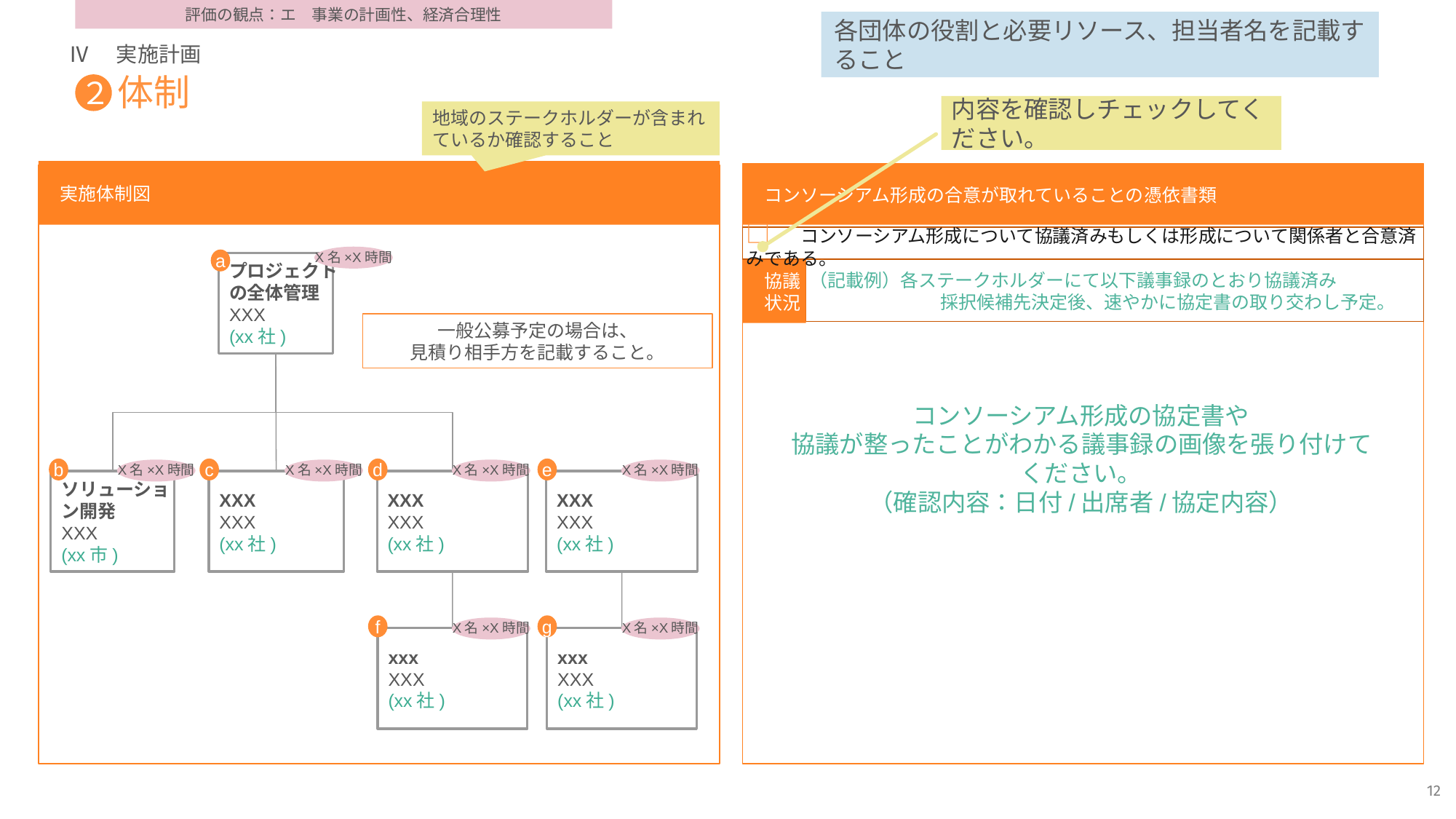

評価の観点：エ　事業の計画性、経済合理性
各団体の役割と必要リソース、担当者名を記載すること
Ⅳ　実施計画
	体制
２
内容を確認しチェックしてください。
地域のステークホルダーが含まれているか確認すること
　実施体制図

　コンソーシアム形成の合意が取れていることの憑依書類

□　コンソーシアム形成について協議済みもしくは形成について関係者と合意済みである。
X名×X時間
a
プロジェクト
の全体管理
XXX
(xx社)
　協議
　状況
（記載例）各ステークホルダーにて以下議事録のとおり協議済み
　　　　　　　 採択候補先決定後、速やかに協定書の取り交わし予定。
一般公募予定の場合は、
見積り相手方を記載すること。
コンソーシアム形成の協定書や
協議が整ったことがわかる議事録の画像を張り付けてください。
（確認内容：日付/出席者/協定内容）
b
c
d
e
X名×X時間
X名×X時間
X名×X時間
X名×X時間
ソリューション開発
XXX
(xx市)
XXX
XXX
(xx社)
XXX
XXX
(xx社)
XXX
XXX
(xx社)
f
g
X名×X時間
X名×X時間
xxx
XXX
(xx社)
xxx
XXX
(xx社)